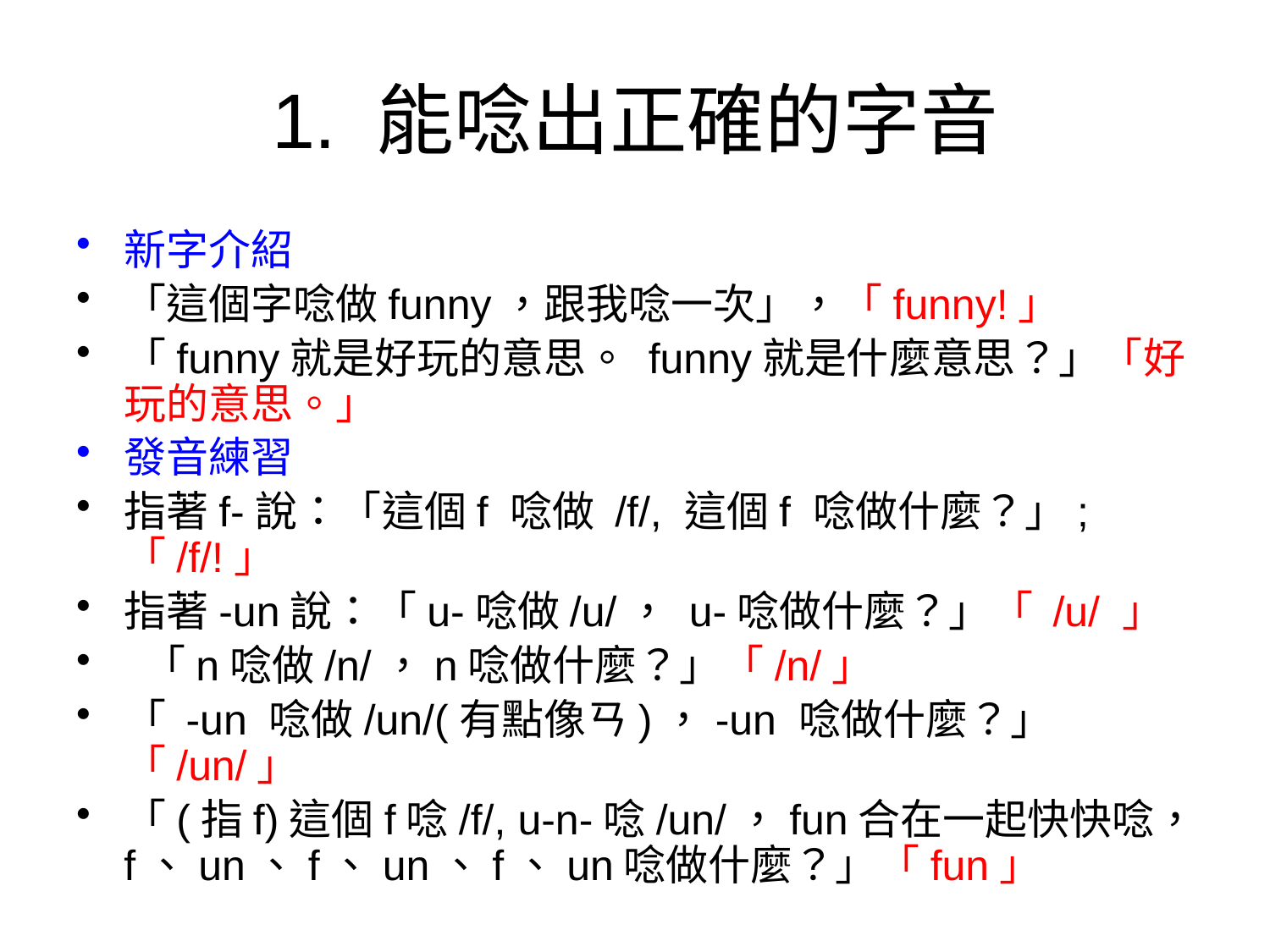

# 1. 能唸出正確的字音
新字介紹
「這個字唸做funny，跟我唸一次」，「funny!」
「funny就是好玩的意思。 funny就是什麼意思？」「好玩的意思。」
發音練習
指著f-說：「這個f 唸做 /f/, 這個f 唸做什麼？」; 「/f/!」
指著-un說：「u-唸做/u/， u-唸做什麼？」「 /u/ 」
 「n唸做/n/，n唸做什麼？」「/n/」
「 -un 唸做/un/(有點像ㄢ)，-un 唸做什麼？」 「/un/」
「(指f)這個f唸/f/, u-n-唸/un/，fun合在一起快快唸，f、un、f、un、f、un唸做什麼？」「fun」